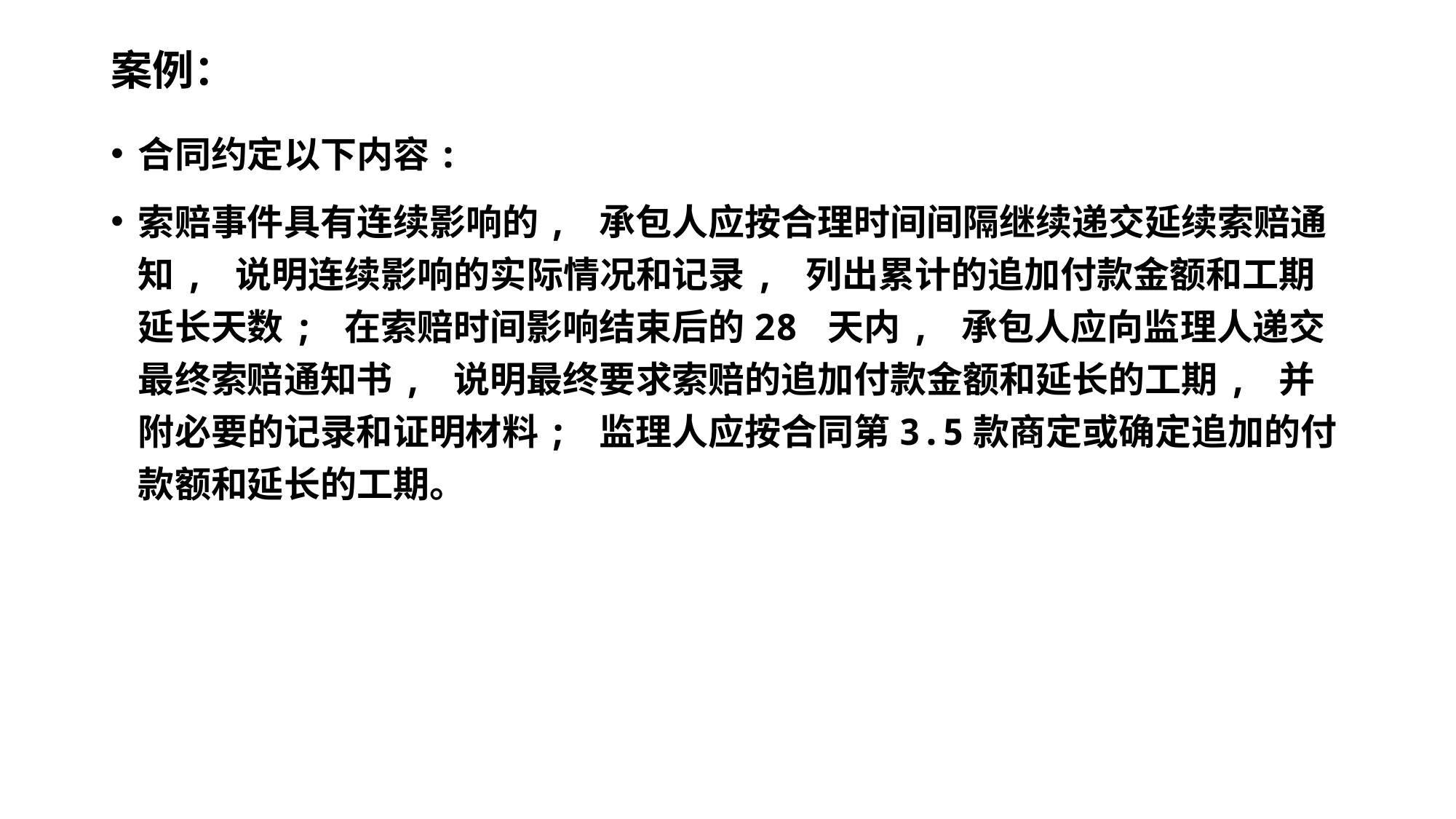

# 案例：
合同约定以下内容:
索赔事件具有连续影响的, 承包人应按合理时间间隔继续递交延续索赔通知, 说明连续影响的实际情况和记录, 列出累计的追加付款金额和工期延长天数; 在索赔时间影响结束后的28 天内, 承包人应向监理人递交最终索赔通知书, 说明最终要求索赔的追加付款金额和延长的工期, 并附必要的记录和证明材料; 监理人应按合同第3.5款商定或确定追加的付款额和延长的工期。